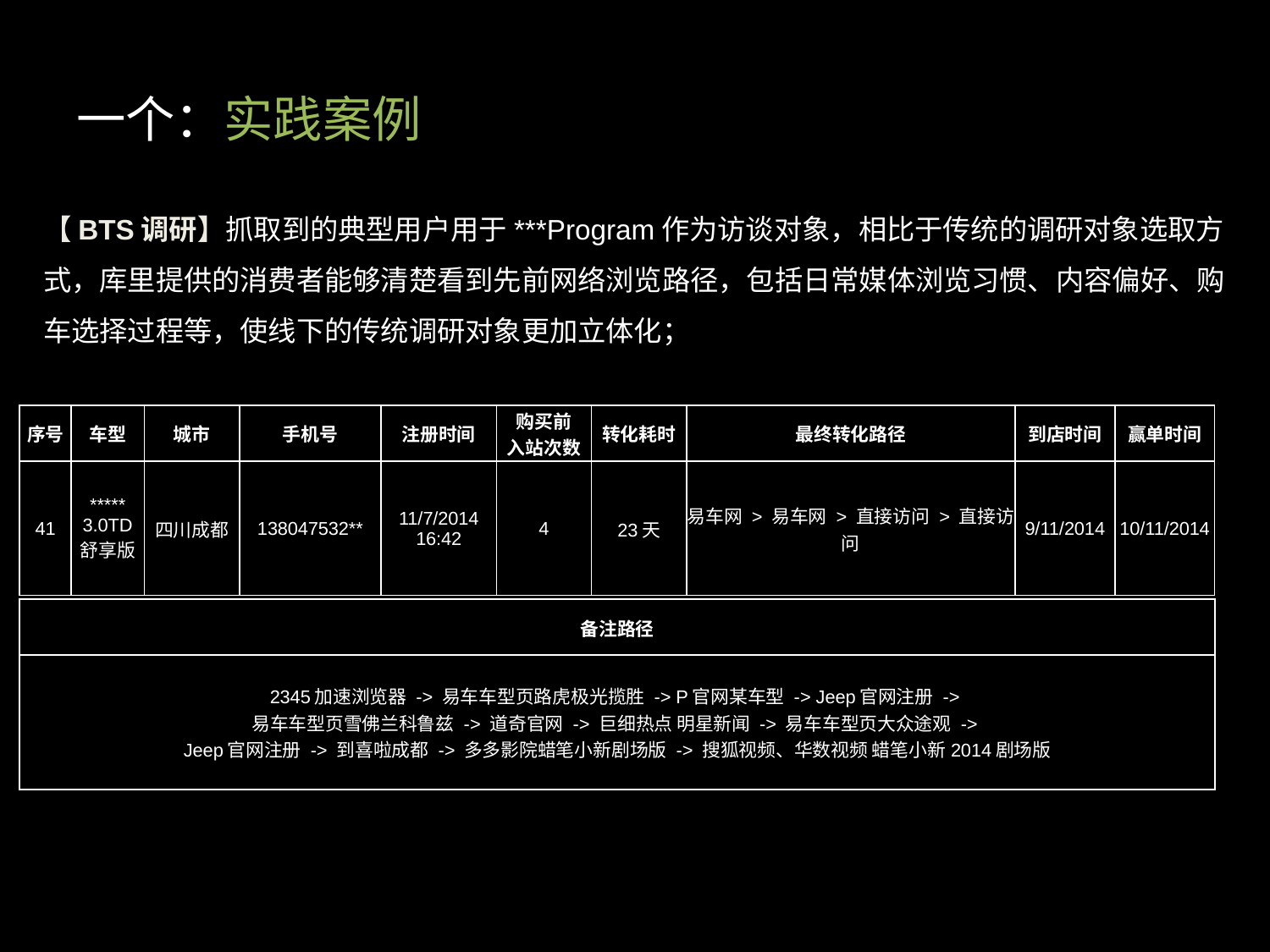

一个：实践案例
【BTS调研】抓取到的典型用户用于***Program作为访谈对象，相比于传统的调研对象选取方式，库里提供的消费者能够清楚看到先前网络浏览路径，包括日常媒体浏览习惯、内容偏好、购车选择过程等，使线下的传统调研对象更加立体化；
| 序号 | 车型 | 城市 | 手机号 | 注册时间 | 购买前 入站次数 | 转化耗时 | 最终转化路径 | 到店时间 | 赢单时间 |
| --- | --- | --- | --- | --- | --- | --- | --- | --- | --- |
| 41 | \*\*\*\*\* 3.0TD 舒享版 | 四川成都 | 138047532\*\* | 11/7/2014 16:42 | 4 | 23天 | 易车网 > 易车网 > 直接访问 > 直接访问 | 9/11/2014 | 10/11/2014 |
| 备注路径 |
| --- |
| 2345加速浏览器 -> 易车车型页路虎极光揽胜 -> P官网某车型 -> Jeep官网注册 -> 易车车型页雪佛兰科鲁兹 -> 道奇官网 -> 巨细热点 明星新闻 -> 易车车型页大众途观 -> Jeep官网注册 -> 到喜啦成都 -> 多多影院蜡笔小新剧场版 -> 搜狐视频、华数视频 蜡笔小新2014剧场版 |